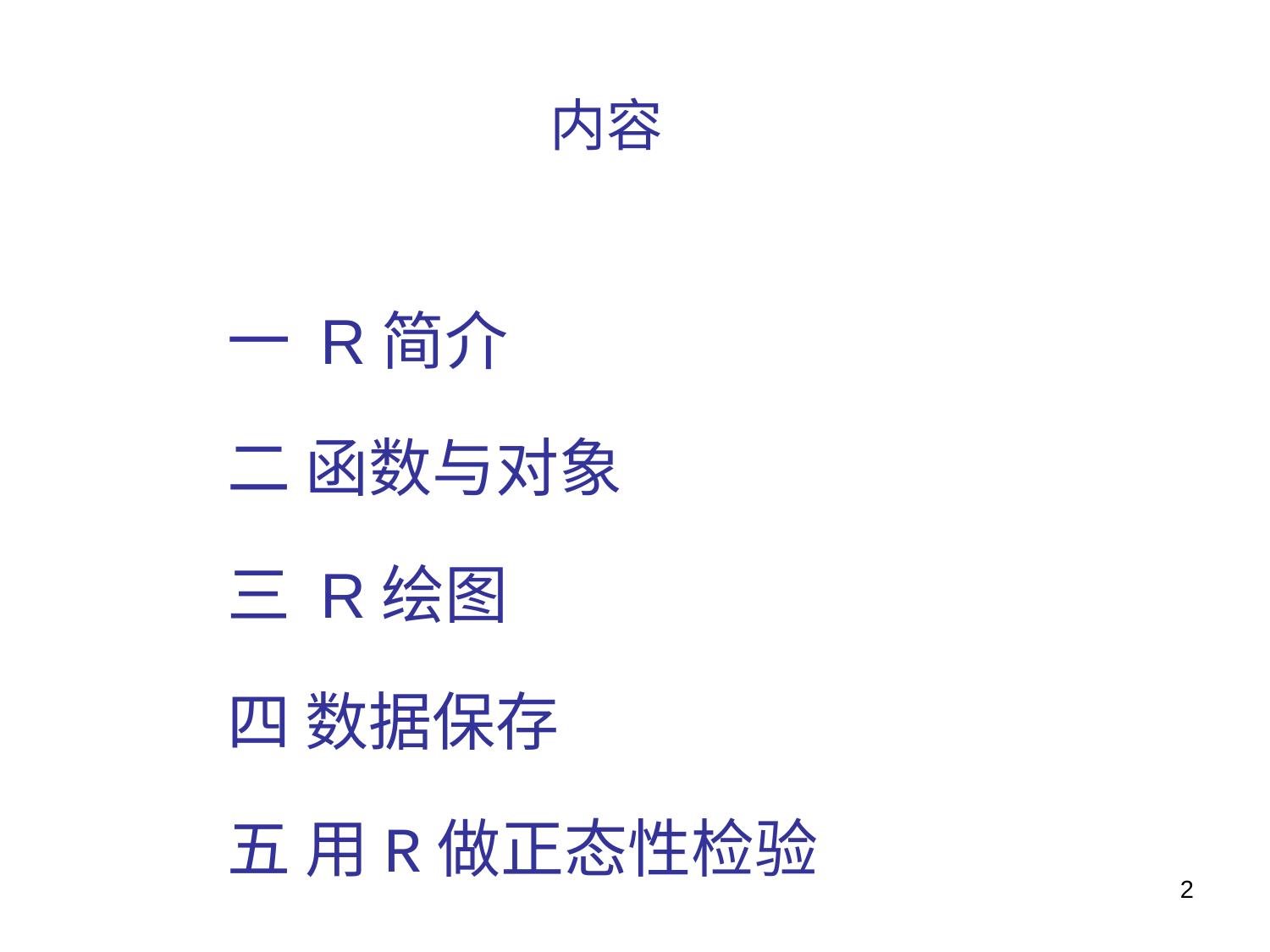

# 内容
一 R简介
二 函数与对象
三 R绘图
四 数据保存
五 用R做正态性检验
2